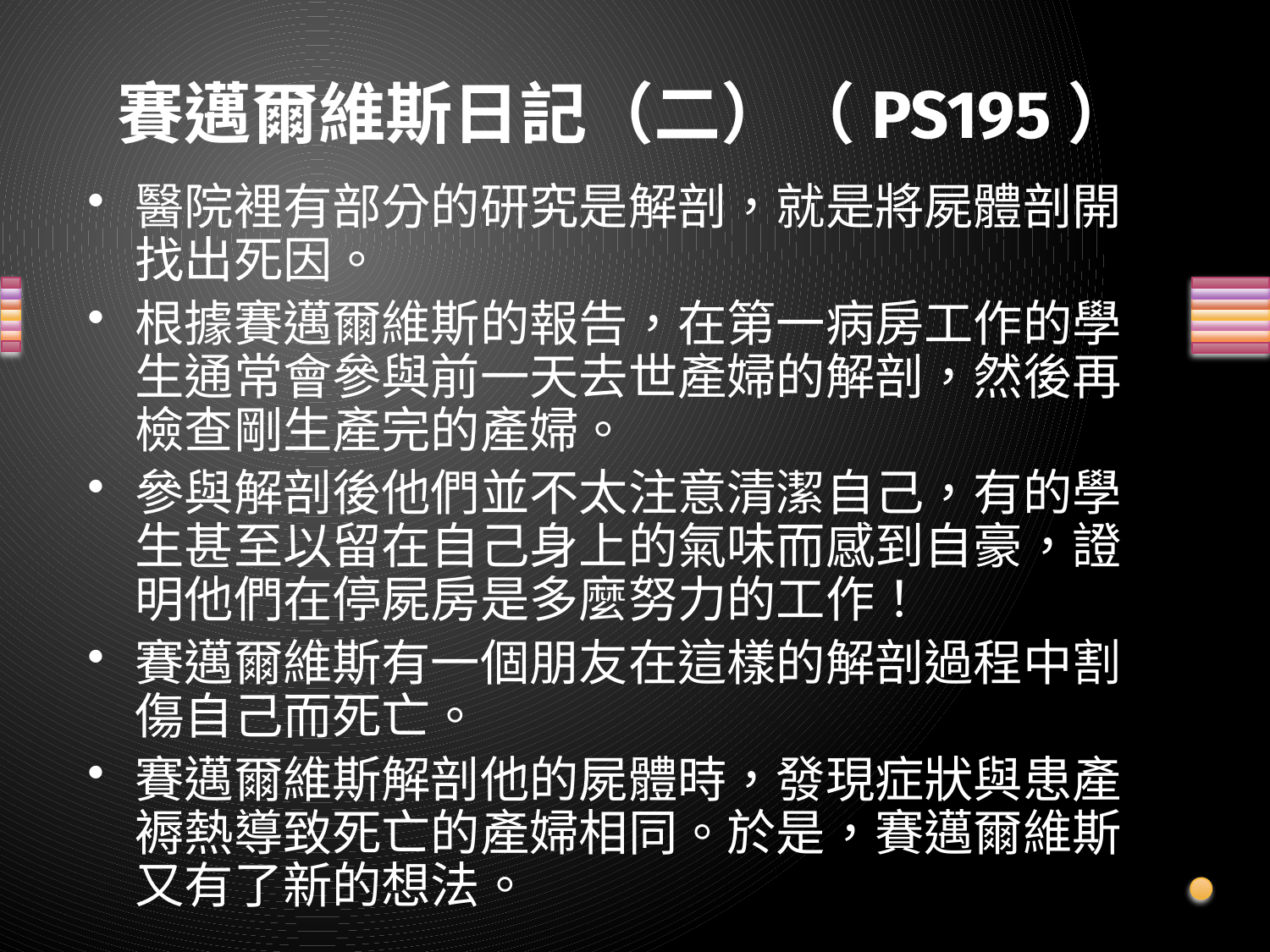

# 賽邁爾維斯日記（二）（PS195）
醫院裡有部分的研究是解剖，就是將屍體剖開找出死因。
根據賽邁爾維斯的報告，在第一病房工作的學生通常會參與前一天去世產婦的解剖，然後再檢查剛生產完的產婦。
參與解剖後他們並不太注意清潔自己，有的學生甚至以留在自己身上的氣味而感到自豪，證明他們在停屍房是多麼努力的工作！
賽邁爾維斯有一個朋友在這樣的解剖過程中割傷自己而死亡。
賽邁爾維斯解剖他的屍體時，發現症狀與患產褥熱導致死亡的產婦相同。於是，賽邁爾維斯又有了新的想法。